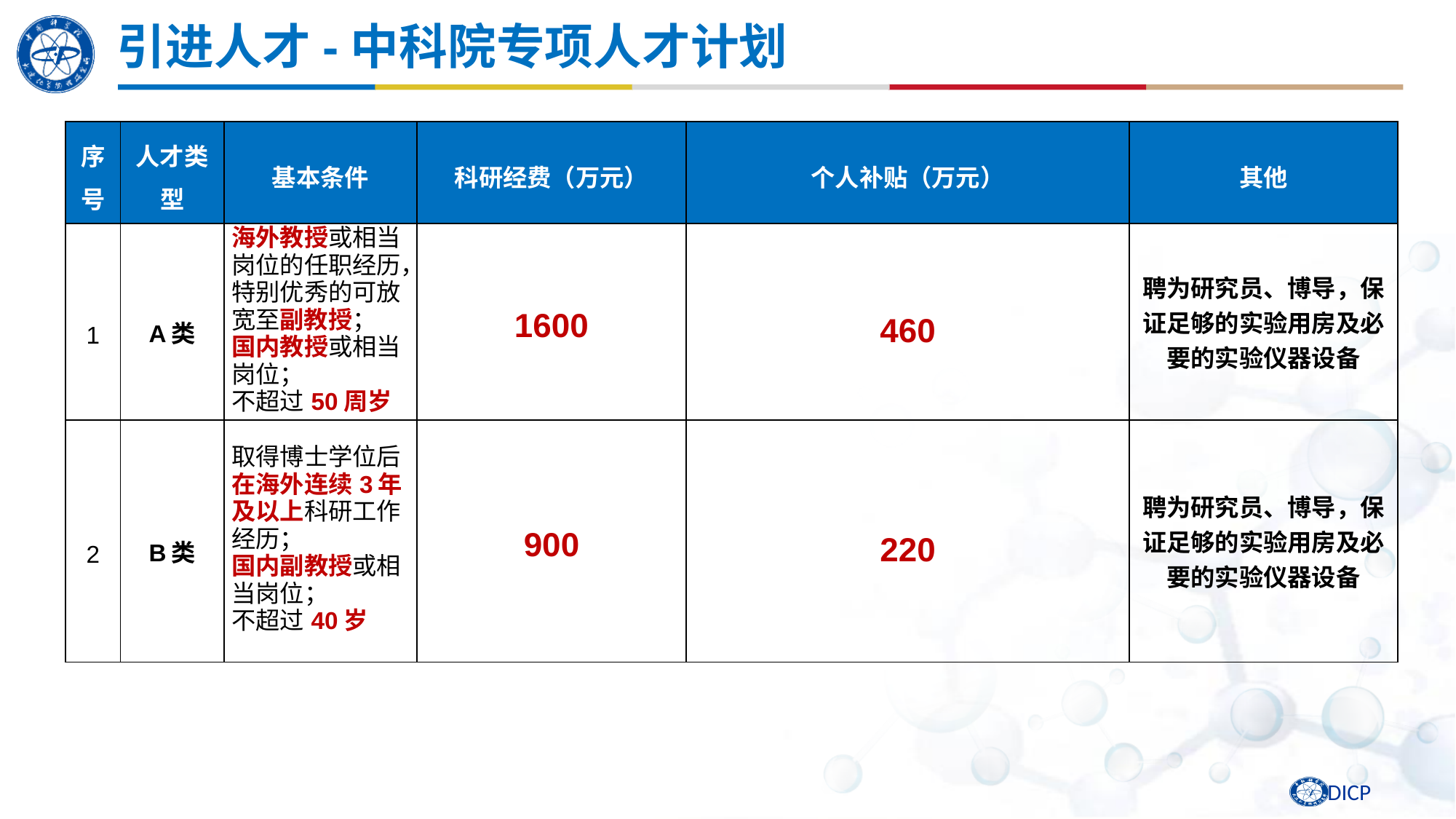

引进人才-中科院专项人才计划
3
| 序号 | 人才类型 | 基本条件 | 科研经费（万元） | 个人补贴（万元） | 其他 |
| --- | --- | --- | --- | --- | --- |
| 1 | A类 | 海外教授或相当岗位的任职经历，特别优秀的可放宽至副教授； 国内教授或相当岗位； 不超过50周岁 | 1600 | 460 | 聘为研究员、博导，保证足够的实验用房及必要的实验仪器设备 |
| 2 | B类 | 取得博士学位后在海外连续3年及以上科研工作经历； 国内副教授或相当岗位； 不超过40岁 | 900 | 220 | 聘为研究员、博导，保证足够的实验用房及必要的实验仪器设备 |